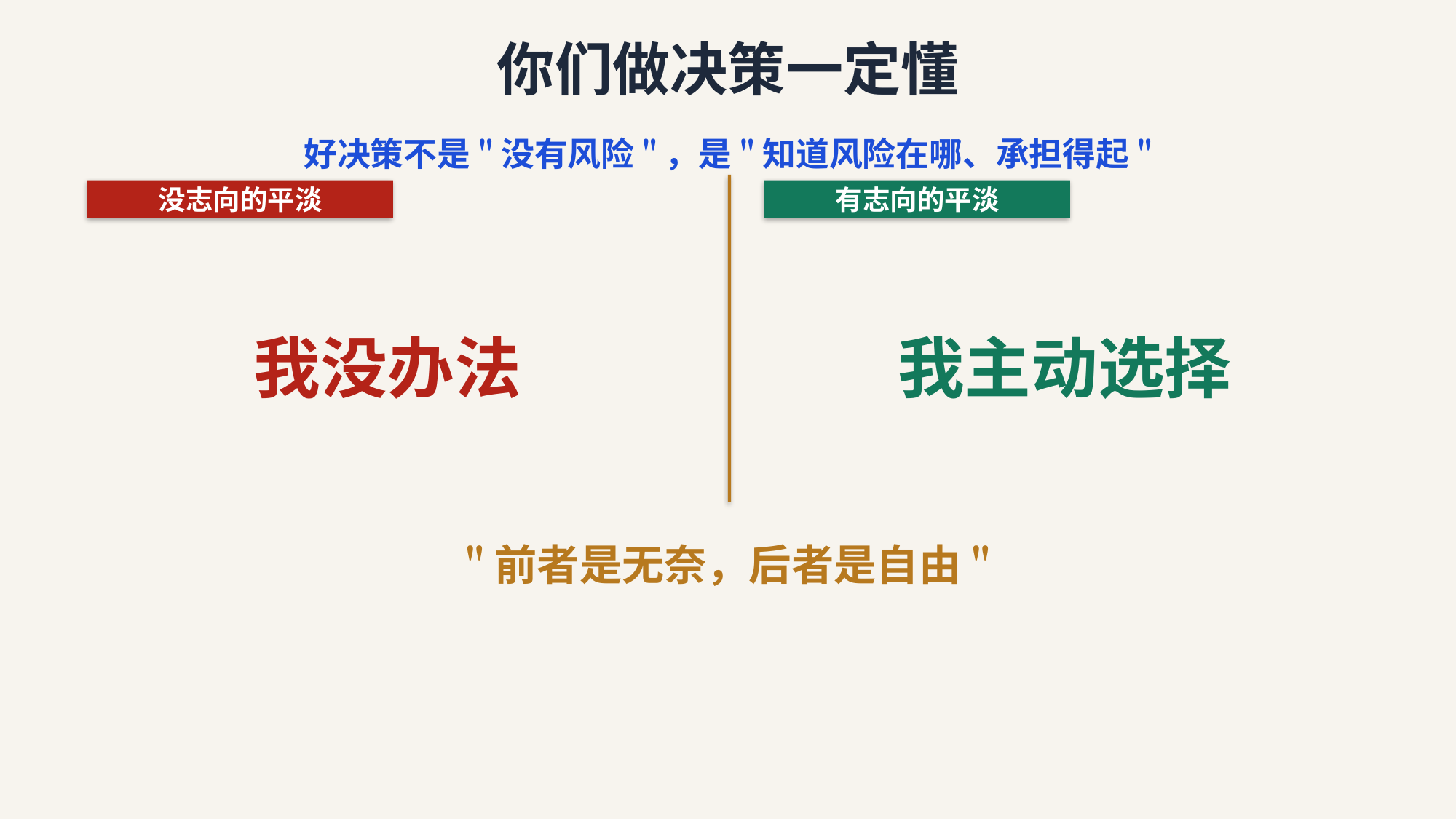

你们做决策一定懂
好决策不是"没有风险"，是"知道风险在哪、承担得起"

没志向的平淡
有志向的平淡
我没办法
我主动选择
"前者是无奈，后者是自由"